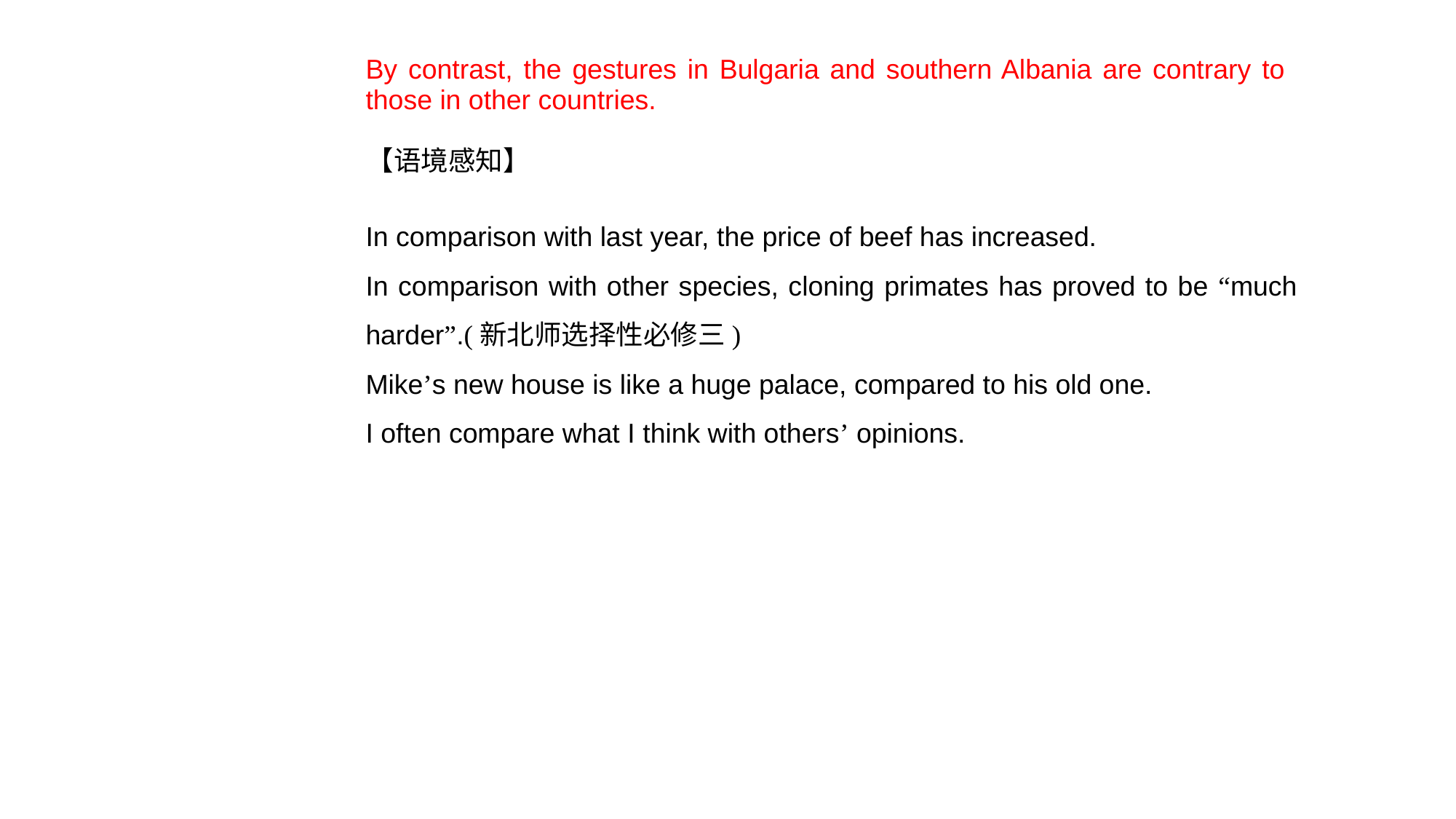

By contrast, the gestures in Bulgaria and southern Albania are contrary to those in other countries.
【语境感知】
In comparison with last year, the price of beef has increased.
In comparison with other species, cloning primates has proved to be “much harder”.(新北师选择性必修三)
Mike’s new house is like a huge palace, compared to his old one.
I often compare what I think with others’ opinions.